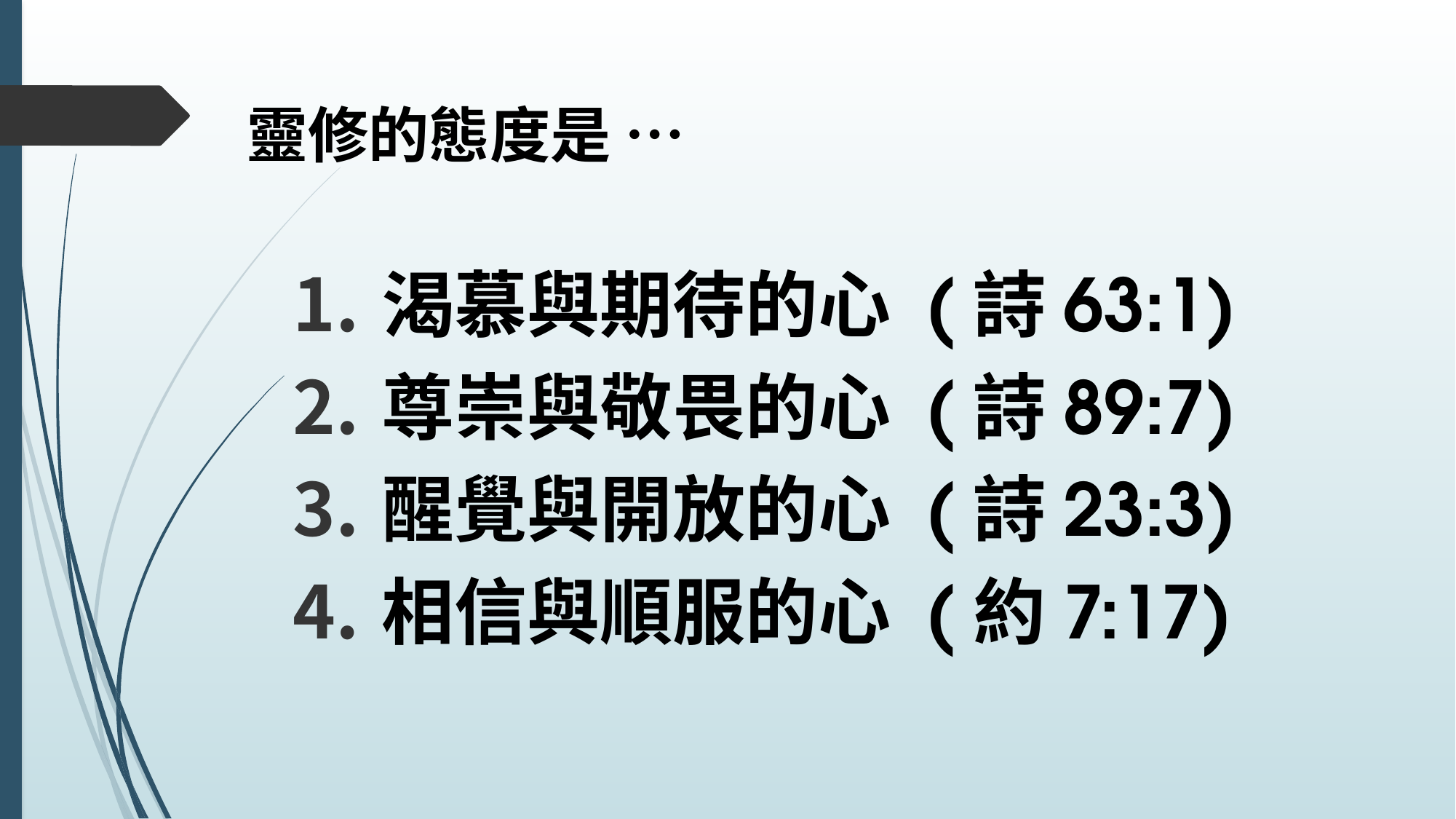

# 靈修的態度是 …
渴慕與期待的心 (詩63:1)
尊崇與敬畏的心 (詩89:7)
醒覺與開放的心 (詩23:3)
相信與順服的心 (約7:17)